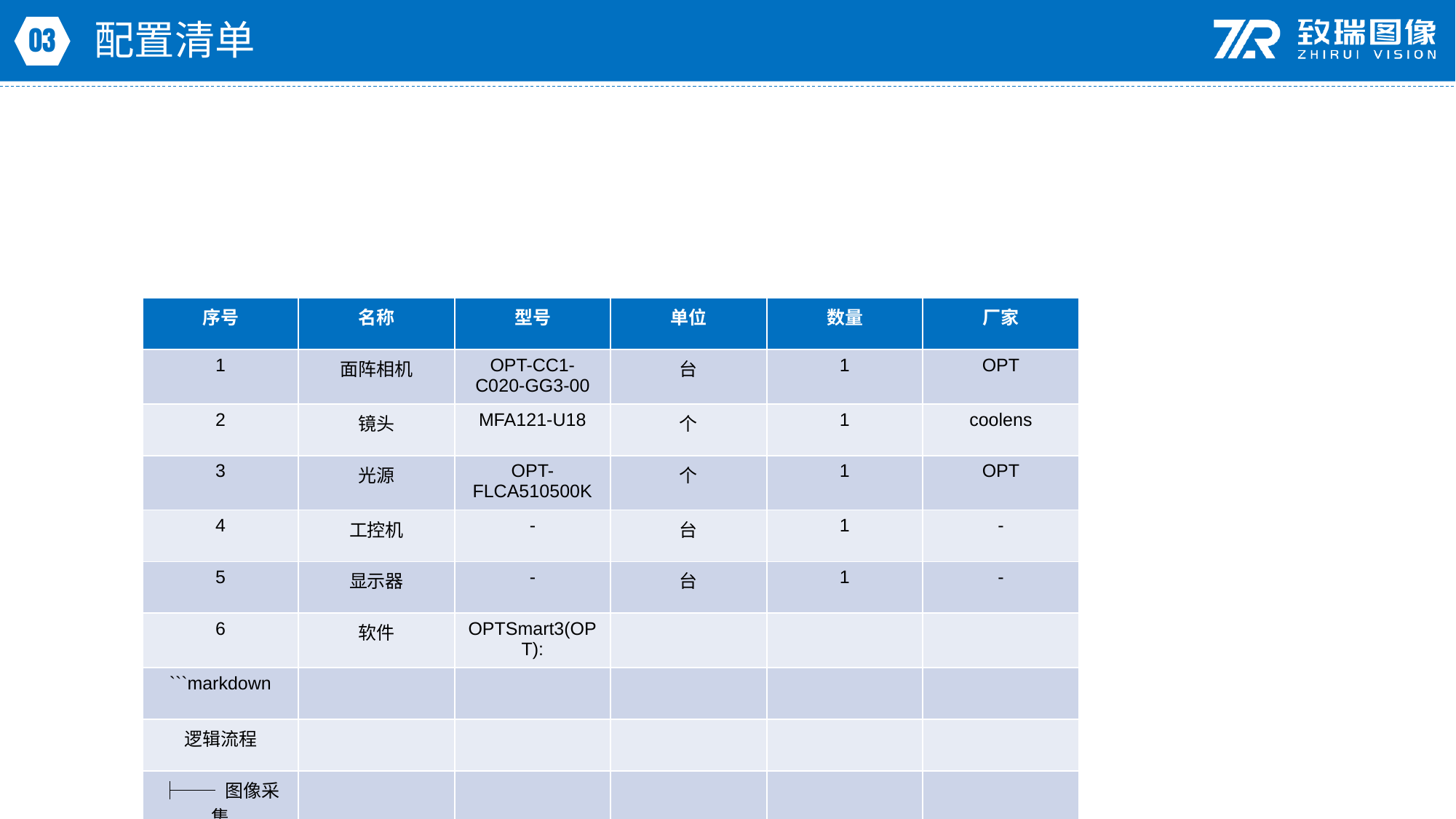

配置清单
03
| 序号 | 名称 | 型号 | 单位 | 数量 | 厂家 |
| --- | --- | --- | --- | --- | --- |
| 1 | 面阵相机 | OPT-CC1-C020-GG3-00 | 台 | 1 | OPT |
| 2 | 镜头 | MFA121-U18 | 个 | 1 | coolens |
| 3 | 光源 | OPT-FLCA510500K | 个 | 1 | OPT |
| 4 | 工控机 | - | 台 | 1 | - |
| 5 | 显示器 | - | 台 | 1 | - |
| 6 | 软件 | OPTSmart3(OPT): |  |  |  |
| ```markdown |  |  |  |  |  |
| 逻辑流程 |  |  |  |  |  |
| ├── 图像采集 |  |  |  |  |  |
| │ ├── 相机参数设置 |  |  |  |  |  |
| │ │ └── 设置相机分辨率为2048×2048，帧率≥60fps以满足60pcs/min节拍 |  |  |  |  |  |
| │ │ └── 配置曝光时间为1/1000s防止运动模糊（0.5m/s速度下保证成像清晰） |  |  |  |  |  |
| │ │ └── 设置白平衡匹配彩色铅笔特征 |  |  |  |  |  |
| │ ├── 光源控制 |  |  |  |  |  |
| │ │ └── 启用环形光源提供均匀照明 |  |  |  |  |  |
| │ │ └── 设置亮度80%确保彩色特征明显 |  |  |  |  |  |
| │ └── 图像选择 |  |  |  |  |  |
| │ └── 从相机实时流中选取当前帧作为处理对象 |  |  |  |  |  |
| ├── 预处理 |  |  |  |  |  |
| │ ├── ROI设置 |  |  |  |  |  |
| │ │ └── 创建500×500mm检测区域ROI |  |  |  |  |  |
| │ ├── 颜色提取 |  |  |  |  |  |
| │ │ └── 使用HSV颜色空间提取铅笔主色（H:20-30,S:40-255,V:100-255） |  |  |  |  |  |
| │ │ └── 设置红色通道高斯滤波（核大小5×5）平滑表面纹理 |  |  |  |  |  |
| │ ├── 二值化处理 |  |  |  |  |  |
| │ │ └── 自动二值化计算阈值 |  |  |  |  |  |
| │ │ └── 设置ROI外部填充为黑色 |  |  |  |  |  |
| │ ├── 形态学处理 |  |  |  |  |  |
| │ │ └── 膨胀操作（3×3核）连接断裂边缘 |  |  |  |  |  |
| │ │ └── 腐蚀操作（3×3核）去除小噪点 |  |  |  |  |  |
| ├── 长度测量 |  |  |  |  |  |
| │ ├── 标定转换 |  |  |  |  |  |
| │ │ └── 选择P型转换模式 |  |  |  |  |  |
| │ │ └── 引用预先建立的500mm标定方案 |  |  |  |  |  |
| │ │ └── 设置像素当量0.05mm/pixel（2048pixel对应100mm） |  |  |  |  |  |
| │ ├── 轮廓提取 |  |  |  |  |  |
| │ │ └── 启用骨架提取算法获取铅笔中心线 |  |  |  |  |  |
| │ │ └── 设置最小轮廓长度≥50mm过滤短段 |  |  |  |  |  |
| │ ├── 几何测量 |  |  |  |  |  |
| │ │ └── 选择两点间距离测量模式 |  |  |  |  |  |
| │ │ └── 自动识别铅笔两端点坐标 |  |  |  |  |  |
| │ │ └── 计算两点欧氏距离作为长度值 |  |  |  |  |  |
| │ └── 条件检测 |  |  |  |  |  |
| │ └── 设置长度范围[175,177]mm（标准铅笔长度） |  |  |  |  |  |
| │ └── 超差时触发NG标记 |  |  |  |  |  |
| ├── 结果处理 |  |  |  |  |  |
| │ ├── 数据转换 |  |  |  |  |  |
| │ │ └── 将测量值转换为字符串显示 |  |  |  |  |  |
| │ │ └── 生成带时间戳的检测记录 |  |  |  |  |  |
| │ ├── 图形显示 |  |  |  |  |  |
| │ │ └── 在UI界面绘制铅笔轮廓和测量线 |  |  |  |  |  |
| │ │ └── OK时显示绿色边框，NG时显示红色边框 |  |  |  |  |  |
| │ └── 变量赋值 |  |  |  |  |  |
| │ └── 创建全局变量"LeadLength"存储测量值 |  |  |  |  |  |
| │ └── 创建状态变量"Result"（OK/NG） |  |  |  |  |  |
| ├── 通信处理 |  |  |  |  |  |
| │ ┉ TCP/IP通讯 |  |  |  |  |  |
| │ │ └── 配置IP地址192.168.1.100:502 |  |  |  |  |  |
| │ │ └── 设置发送格式为ASCII字符串 |  |  |  |  |  |
| │ │ └── 发送内容格式 | 套 | 1 | OPTSmart3(OPT): |  |  |
| ```markdown |  |  |  |  |  |
| 逻辑流程 |  |  |  |  |  |
| ├── 图像采集 |  |  |  |  |  |
| │ ├── 相机参数设置 |  |  |  |  |  |
| │ │ └── 设置相机分辨率为2048×2048，帧率≥60fps以满足60pcs/min节拍 |  |  |  |  |  |
| │ │ └── 配置曝光时间为1/1000s防止运动模糊（0.5m/s速度下保证成像清晰） |  |  |  |  |  |
| │ │ └── 设置白平衡匹配彩色铅笔特征 |  |  |  |  |  |
| │ ├── 光源控制 |  |  |  |  |  |
| │ │ └── 启用环形光源提供均匀照明 |  |  |  |  |  |
| │ │ └── 设置亮度80%确保彩色特征明显 |  |  |  |  |  |
| │ └── 图像选择 |  |  |  |  |  |
| │ └── 从相机实时流中选取当前帧作为处理对象 |  |  |  |  |  |
| ├── 预处理 |  |  |  |  |  |
| │ ├── ROI设置 |  |  |  |  |  |
| │ │ └── 创建500×500mm检测区域ROI |  |  |  |  |  |
| │ ├── 颜色提取 |  |  |  |  |  |
| │ │ └── 使用HSV颜色空间提取铅笔主色（H:20-30,S:40-255,V:100-255） |  |  |  |  |  |
| │ │ └── 设置红色通道高斯滤波（核大小5×5）平滑表面纹理 |  |  |  |  |  |
| │ ├── 二值化处理 |  |  |  |  |  |
| │ │ └── 自动二值化计算阈值 |  |  |  |  |  |
| │ │ └── 设置ROI外部填充为黑色 |  |  |  |  |  |
| │ ├── 形态学处理 |  |  |  |  |  |
| │ │ └── 膨胀操作（3×3核）连接断裂边缘 |  |  |  |  |  |
| │ │ └── 腐蚀操作（3×3核）去除小噪点 |  |  |  |  |  |
| ├── 长度测量 |  |  |  |  |  |
| │ ├── 标定转换 |  |  |  |  |  |
| │ │ └── 选择P型转换模式 |  |  |  |  |  |
| │ │ └── 引用预先建立的500mm标定方案 |  |  |  |  |  |
| │ │ └── 设置像素当量0.05mm/pixel（2048pixel对应100mm） |  |  |  |  |  |
| │ ├── 轮廓提取 |  |  |  |  |  |
| │ │ └── 启用骨架提取算法获取铅笔中心线 |  |  |  |  |  |
| │ │ └── 设置最小轮廓长度≥50mm过滤短段 |  |  |  |  |  |
| │ ├── 几何测量 |  |  |  |  |  |
| │ │ └── 选择两点间距离测量模式 |  |  |  |  |  |
| │ │ └── 自动识别铅笔两端点坐标 |  |  |  |  |  |
| │ │ └── 计算两点欧氏距离作为长度值 |  |  |  |  |  |
| │ └── 条件检测 |  |  |  |  |  |
| │ └── 设置长度范围[175,177]mm（标准铅笔长度） |  |  |  |  |  |
| │ └── 超差时触发NG标记 |  |  |  |  |  |
| ├── 结果处理 |  |  |  |  |  |
| │ ├── 数据转换 |  |  |  |  |  |
| │ │ └── 将测量值转换为字符串显示 |  |  |  |  |  |
| │ │ └── 生成带时间戳的检测记录 |  |  |  |  |  |
| │ ├── 图形显示 |  |  |  |  |  |
| │ │ └── 在UI界面绘制铅笔轮廓和测量线 |  |  |  |  |  |
| │ │ └── OK时显示绿色边框，NG时显示红色边框 |  |  |  |  |  |
| │ └── 变量赋值 |  |  |  |  |  |
| │ └── 创建全局变量"LeadLength"存储测量值 |  |  |  |  |  |
| │ └── 创建状态变量"Result"（OK/NG） |  |  |  |  |  |
| ├── 通信处理 |  |  |  |  |  |
| │ ┉ TCP/IP通讯 |  |  |  |  |  |
| │ │ └── 配置IP地址192.168.1.100:502 |  |  |  |  |  |
| │ │ └── 设置发送格式为ASCII字符串 |  |  |  |  |  |
| │ │ └── 发送内容格式 |  |  |  |  |  |